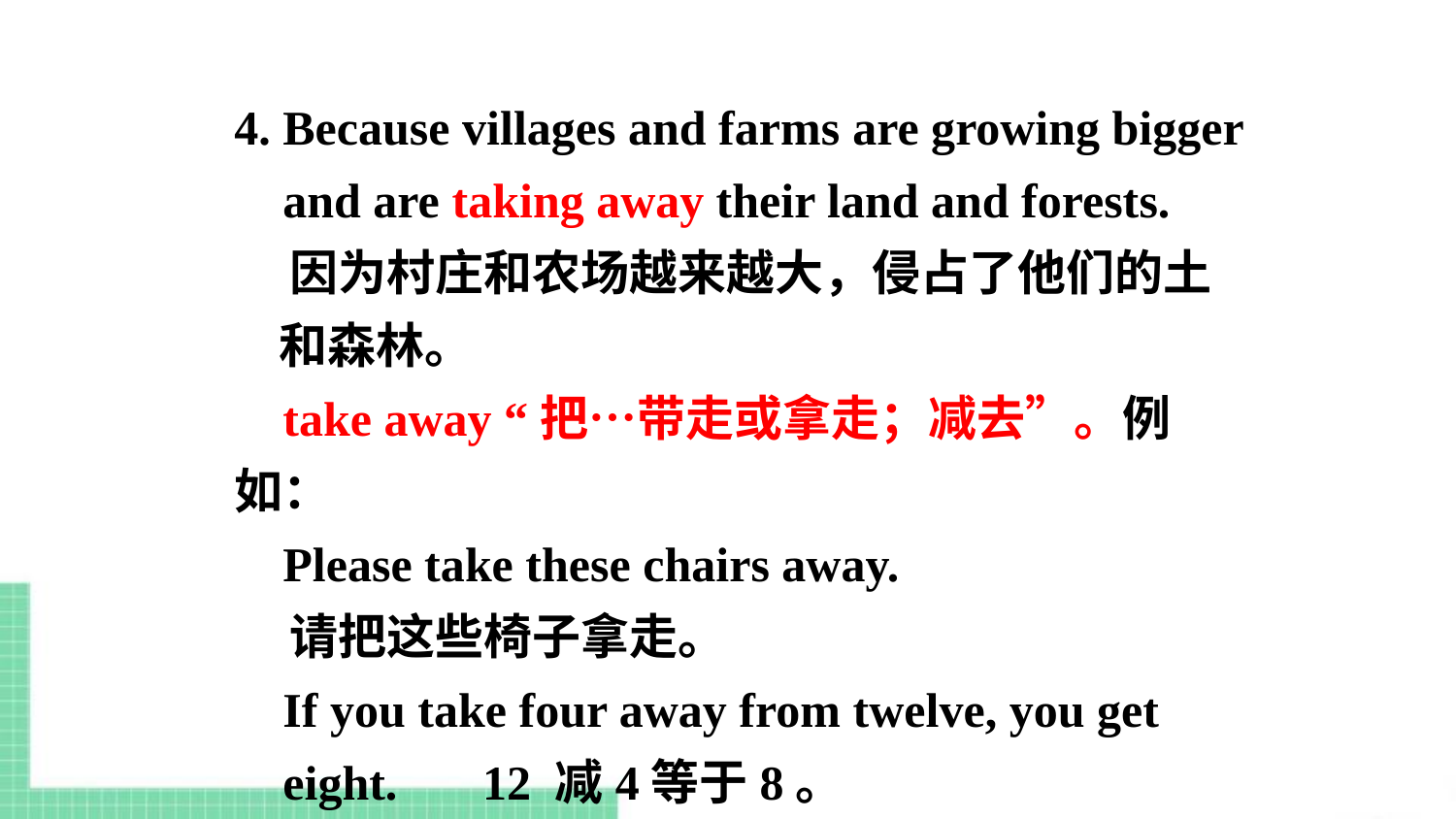

4. Because villages and farms are growing bigger
    and are taking away their land and forests.
    因为村庄和农场越来越大，侵占了他们的土
   和森林。
    take away “把…带走或拿走；减去”。例如：
    Please take these chairs away.
    请把这些椅子拿走。
    If you take four away from twelve, you get
    eight.       12 减4等于8。